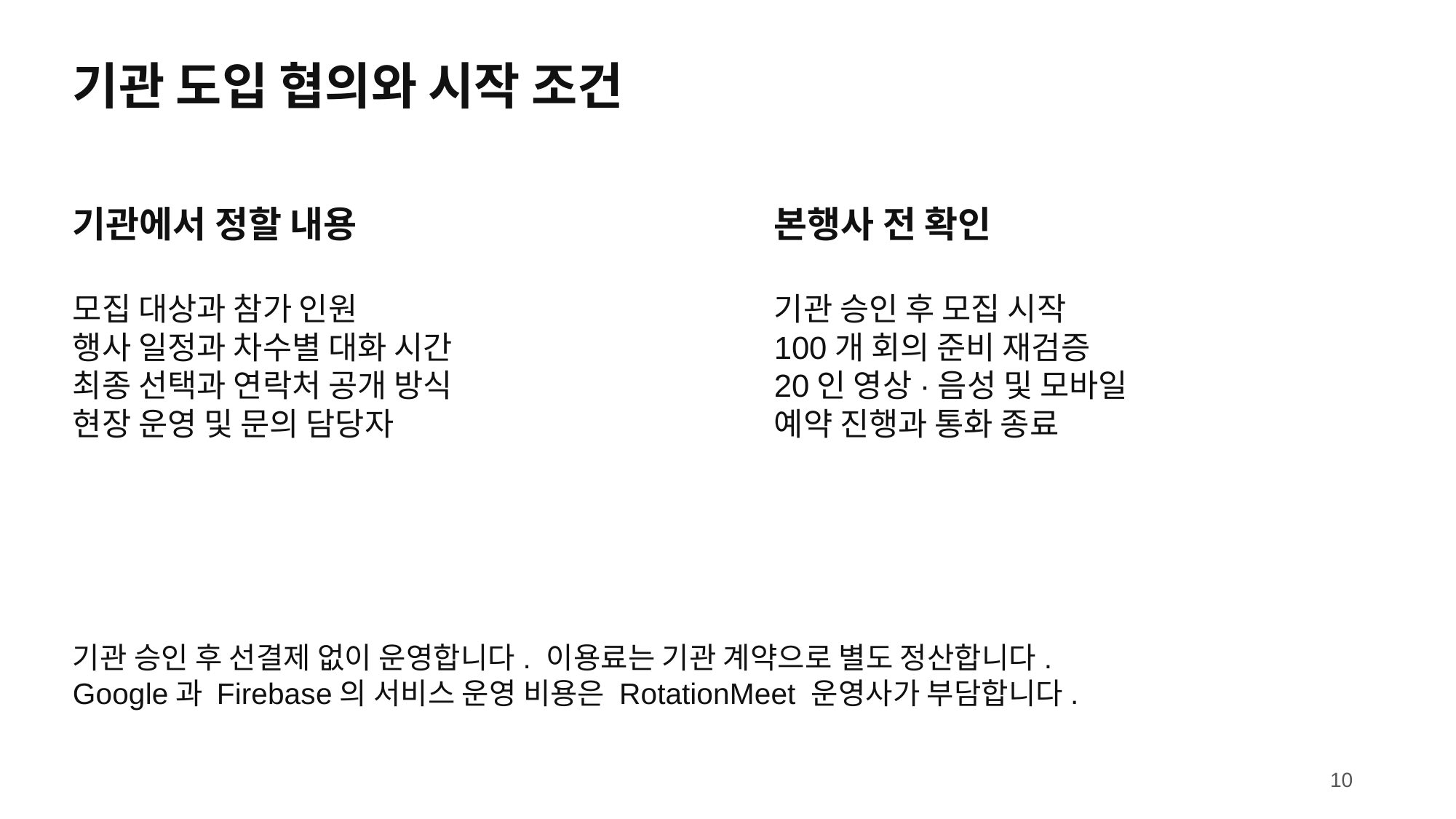

기관 도입 협의와 시작 조건
기관에서 정할 내용
본행사 전 확인
모집 대상과 참가 인원
행사 일정과 차수별 대화 시간
최종 선택과 연락처 공개 방식
현장 운영 및 문의 담당자
기관 승인 후 모집 시작
100개 회의 준비 재검증
20인 영상·음성 및 모바일
예약 진행과 통화 종료
기관 승인 후 선결제 없이 운영합니다. 이용료는 기관 계약으로 별도 정산합니다.
Google과 Firebase의 서비스 운영 비용은 RotationMeet 운영사가 부담합니다.
10